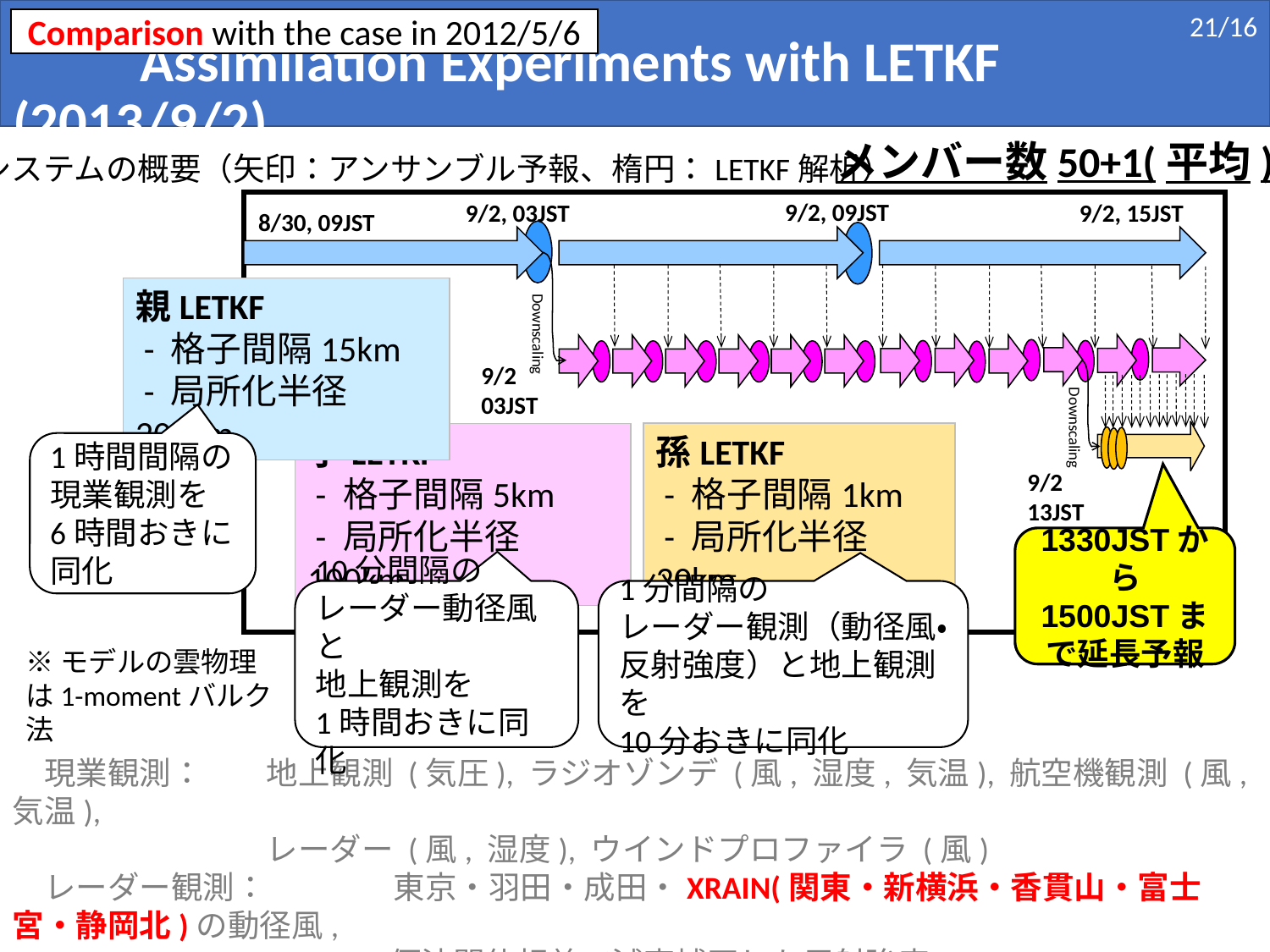

Assimilation Experiments with LETKF (2013/9/2)
21/16
Comparison with the case in 2012/5/6
メンバー数50+1(平均)
システムの概要（矢印：アンサンブル予報、楕円：LETKF解析）
9/2, 09JST
9/2, 15JST
9/2, 03JST

8/30, 09JST～

親LETKF
 - 格子間隔15km
 - 局所化半径200km
Downscaling

9/2 03JST～

Downscaling

孫LETKF
 - 格子間隔1km
 - 局所化半径20km
子LETKF
 - 格子間隔5km
 - 局所化半径100km

1時間間隔の
現業観測を
6時間おきに
同化
9/2 13JST～
1330JSTから
1500JSTまで延長予報
10分間隔の
レーダー動径風と
地上観測を
1時間おきに同化
1分間隔の
レーダー観測（動径風・
反射強度）と地上観測を
10分おきに同化
※モデルの雲物理は1-momentバルク法
　現業観測：	地上観測 (気圧), ラジオゾンデ (風, 湿度, 気温), 航空機観測 (風, 気温),
		レーダー (風, 湿度), ウインドプロファイラ (風)
　レーダー観測：	東京・羽田・成田・XRAIN(関東・新横浜・香貫山・富士宮・静岡北)の動径風,
		XRAINの偏波間位相差で減衰補正した反射強度
　地上観測：	気象官署・アメダス・NTTドコモ環境センサーネットワークの風, 気温, 湿度